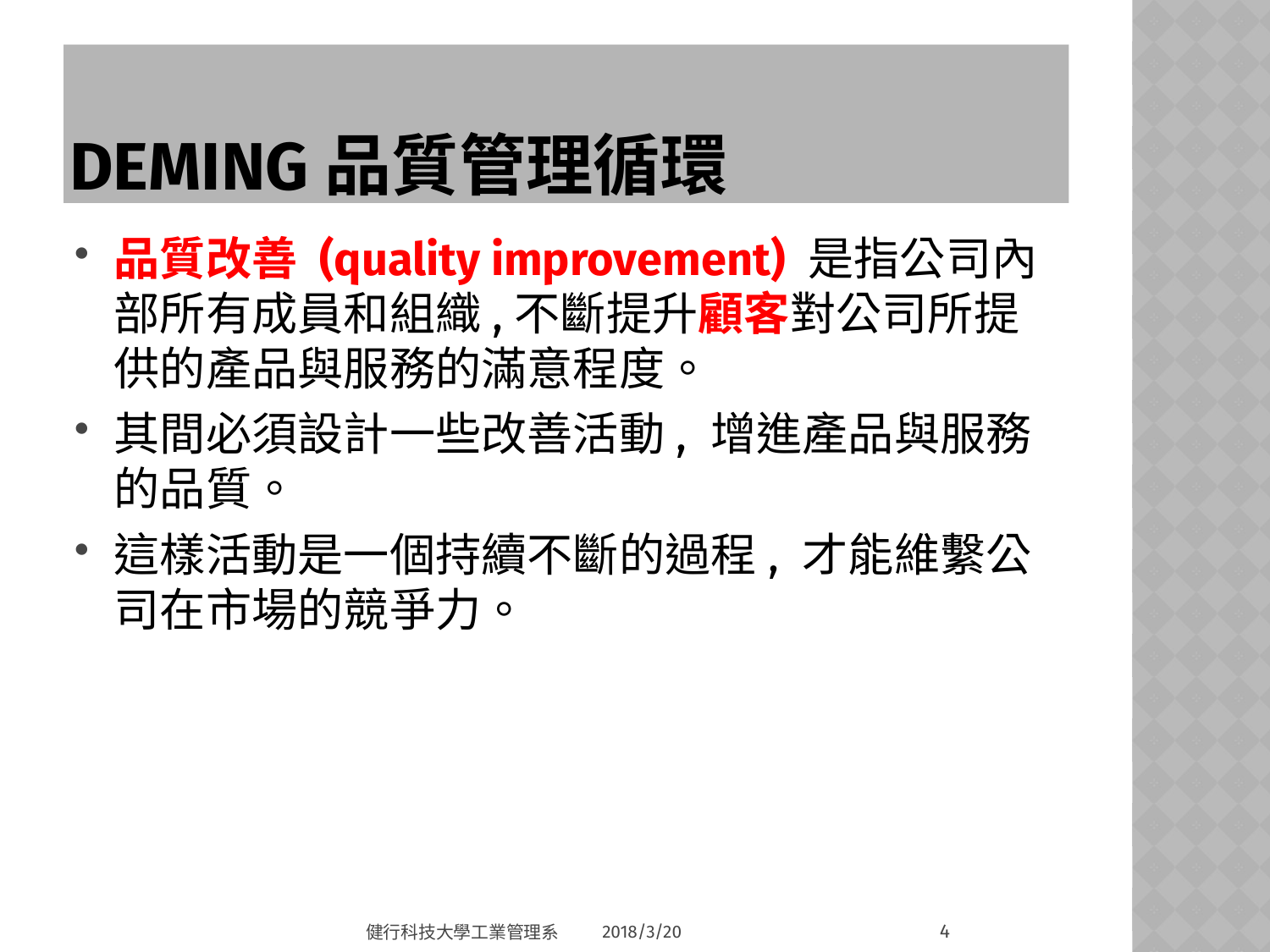

# Deming品質管理循環
品質改善 (quality improvement) 是指公司內部所有成員和組織,不斷提升顧客對公司所提供的產品與服務的滿意程度。
其間必須設計一些改善活動, 增進產品與服務的品質。
這樣活動是一個持續不斷的過程, 才能維繫公司在市場的競爭力。
4
健行科技大學工業管理系
2018/3/20